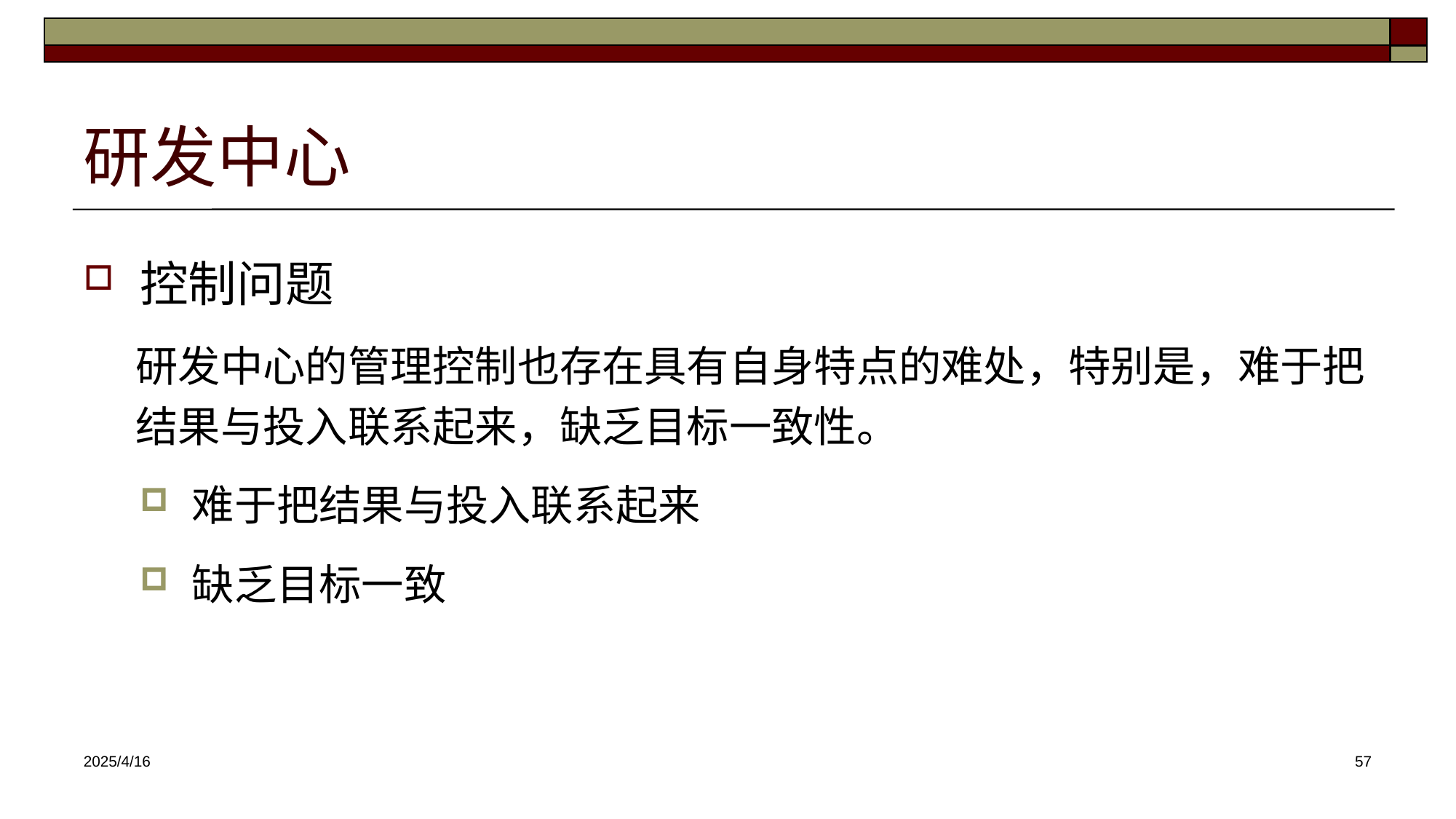

# 研发中心
控制问题
研发中心的管理控制也存在具有自身特点的难处，特别是，难于把结果与投入联系起来，缺乏目标一致性。
难于把结果与投入联系起来
缺乏目标一致
2025/4/16
57